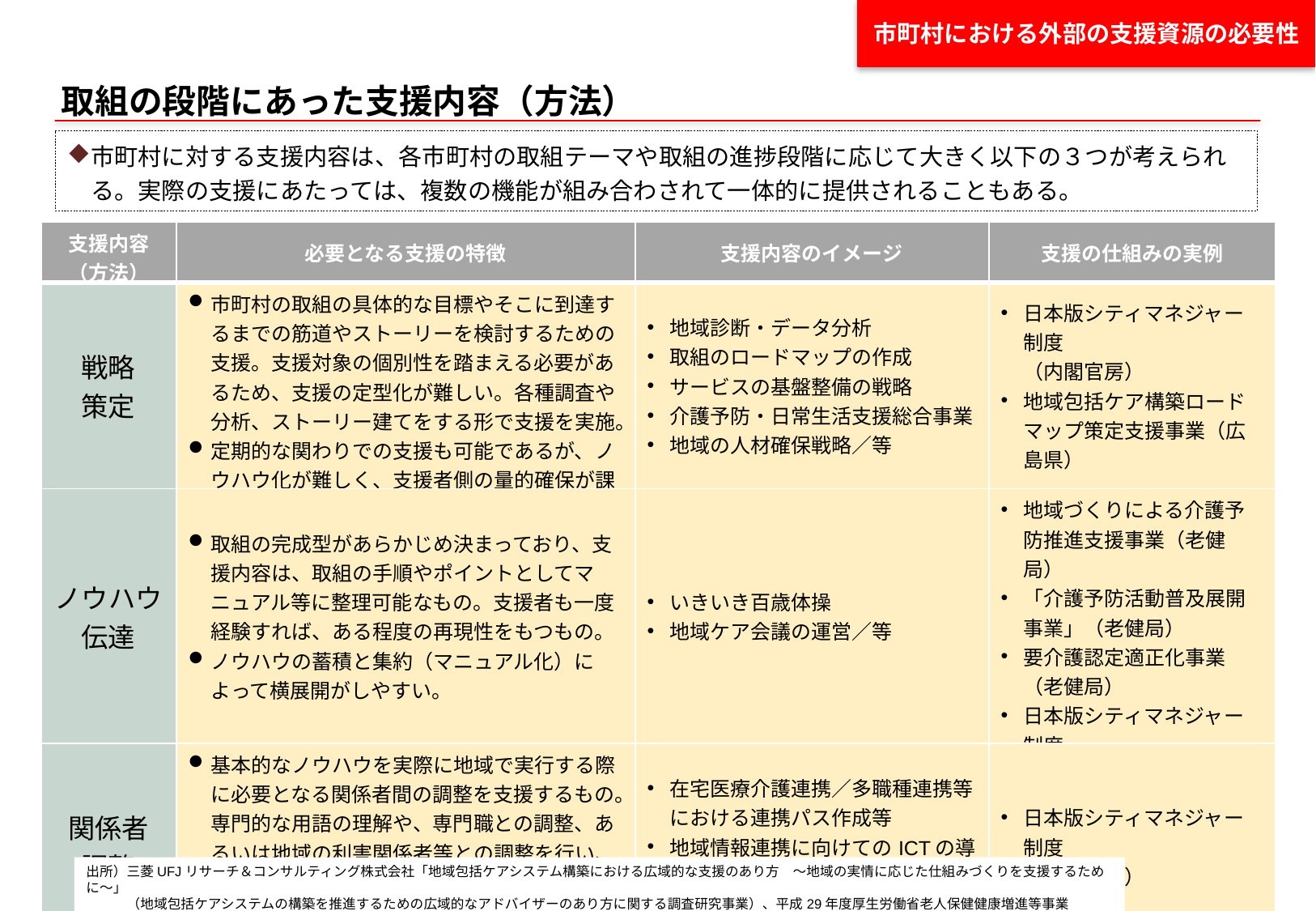

市町村における外部の支援資源の必要性
取組の段階にあった支援内容（方法）
市町村に対する支援内容は、各市町村の取組テーマや取組の進捗段階に応じて大きく以下の３つが考えられる。実際の支援にあたっては、複数の機能が組み合わされて一体的に提供されることもある。
| 支援内容 （方法） | 必要となる支援の特徴 | 支援内容のイメージ | 支援の仕組みの実例 |
| --- | --- | --- | --- |
| 戦略 策定 | 市町村の取組の具体的な目標やそこに到達するまでの筋道やストーリーを検討するための支援。支援対象の個別性を踏まえる必要があるため、支援の定型化が難しい。各種調査や分析、ストーリー建てをする形で支援を実施。 定期的な関わりでの支援も可能であるが、ノウハウ化が難しく、支援者側の量的確保が課題。 | 地域診断・データ分析 取組のロードマップの作成 サービスの基盤整備の戦略 介護予防・日常生活支援総合事業 地域の人材確保戦略／等 | 日本版シティマネジャー制度 （内閣官房） 地域包括ケア構築ロードマップ策定支援事業（広島県） |
| ノウハウ 伝達 | 取組の完成型があらかじめ決まっており、支援内容は、取組の手順やポイントとしてマニュアル等に整理可能なもの。支援者も一度経験すれば、ある程度の再現性をもつもの。 ノウハウの蓄積と集約（マニュアル化）によって横展開がしやすい。 | いきいき百歳体操 地域ケア会議の運営／等 | 地域づくりによる介護予防推進支援事業（老健局） 「介護予防活動普及展開事業」（老健局） 要介護認定適正化事業（老健局） 日本版シティマネジャー制度 （内閣官房） |
| 関係者 調整 | 基本的なノウハウを実際に地域で実行する際に必要となる関係者間の調整を支援するもの。専門的な用語の理解や、専門職との調整、あるいは地域の利害関係者等との調整を行い、地域づくりを進める。 支援対象となる自治体の内部に入り込んで調整を行わない限りは、外部からの支援では限界があるため、長期間の滞在型支援が有効。 | 在宅医療介護連携／多職種連携等における連携パス作成等 地域情報連携に向けてのICTの導入 在宅医療連携 | 日本版シティマネジャー制度 （内閣官房） |
出所）三菱UFJリサーチ＆コンサルティング株式会社「地域包括ケアシステム構築における広域的な支援のあり方　～地域の実情に応じた仕組みづくりを支援するために～」
　　　（地域包括ケアシステムの構築を推進するための広域的なアドバイザーのあり方に関する調査研究事業）、平成29年度厚生労働省老人保健健康増進等事業